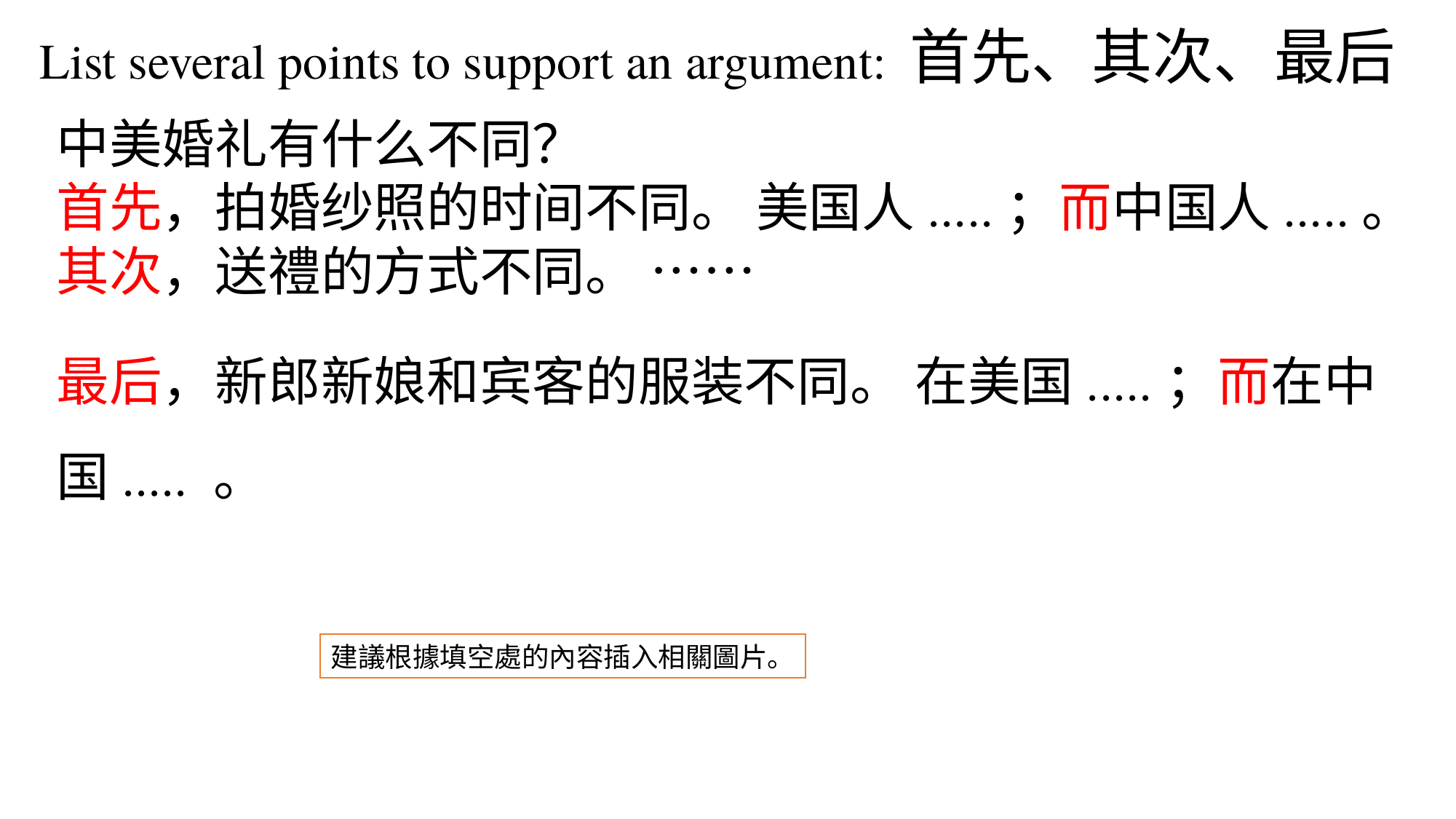

# List several points to support an argument: 首先、其次、最后
中美婚礼有什么不同？
首先，拍婚纱照的时间不同。 美国人.....；而中国人.....。
其次，送禮的方式不同。 ……
最后，新郎新娘和宾客的服装不同。 在美国.....；而在中国..... 。

建議根據填空處的內容插入相關圖片。